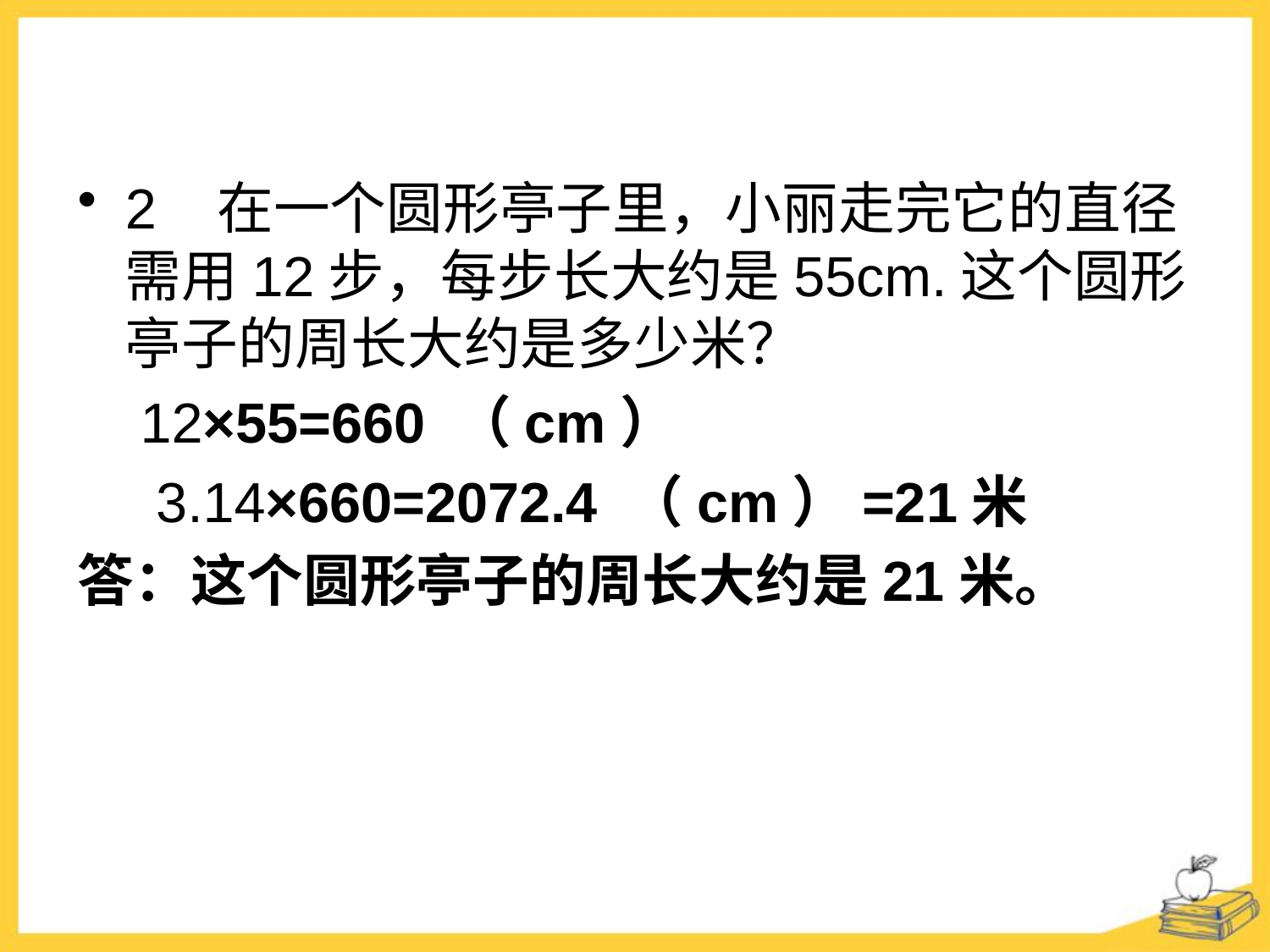

2   在一个圆形亭子里，小丽走完它的直径需用12步，每步长大约是55cm.这个圆形亭子的周长大约是多少米？
    12×55=660 （cm）
     3.14×660=2072.4 （cm）=21米
答：这个圆形亭子的周长大约是21米。